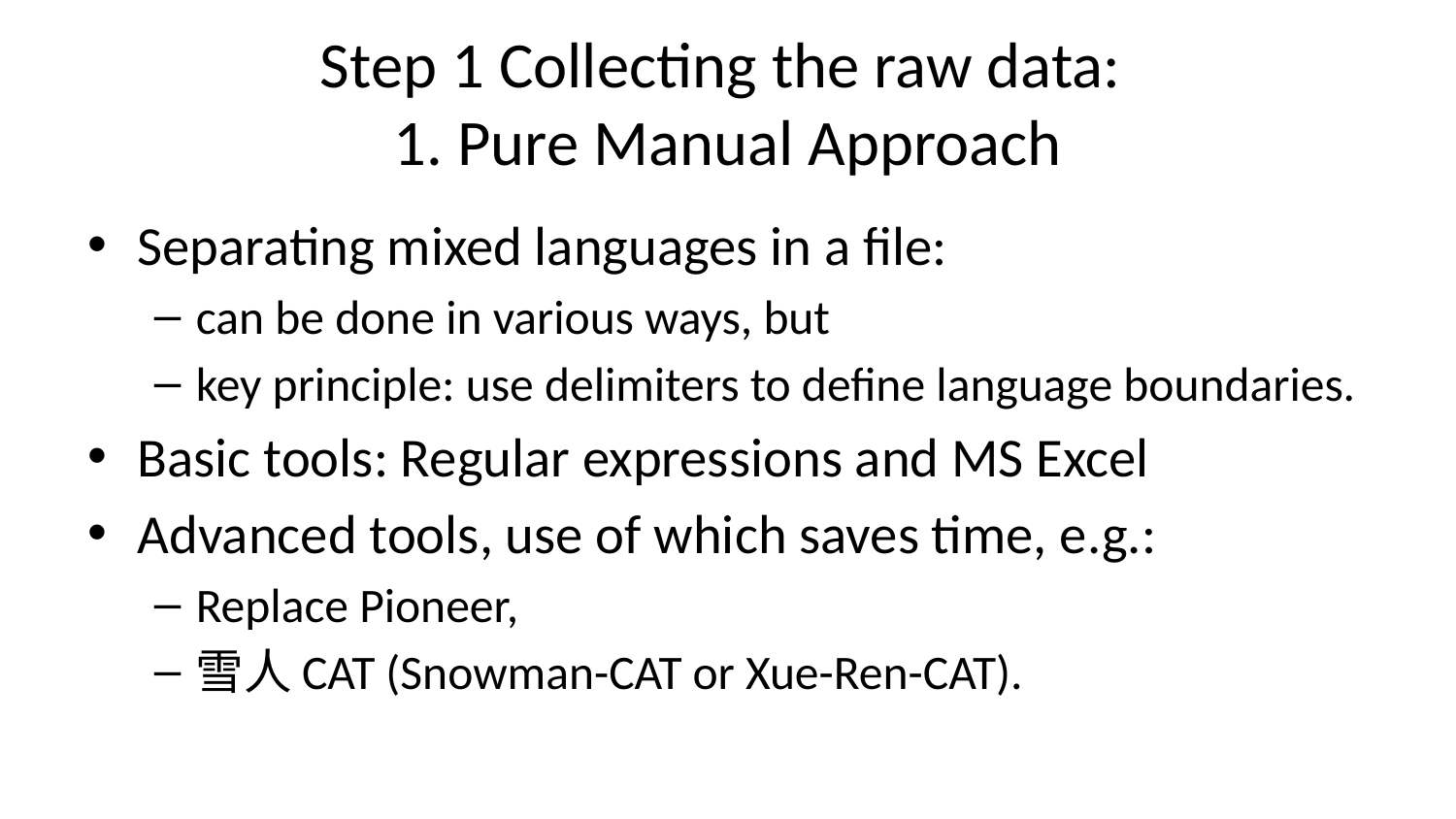

# Step 1 Collecting the raw data: 1. Pure Manual Approach
Separating mixed languages in a file:
can be done in various ways, but
key principle: use delimiters to define language boundaries.
Basic tools: Regular expressions and MS Excel
Advanced tools, use of which saves time, e.g.:
Replace Pioneer,
雪人CAT (Snowman-CAT or Xue-Ren-CAT).